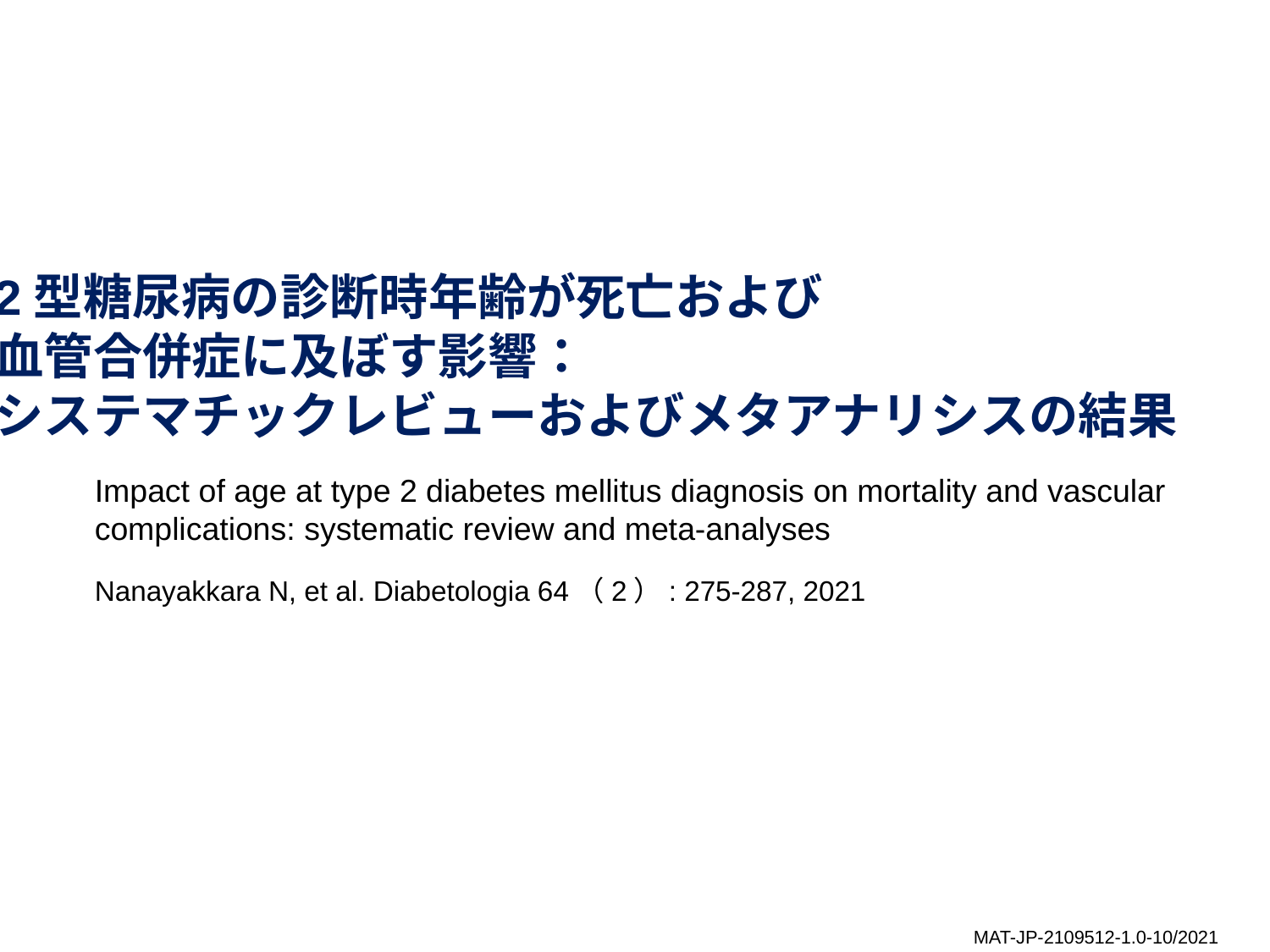

2型糖尿病の診断時年齢が死亡および
血管合併症に及ぼす影響：
システマチックレビューおよびメタアナリシスの結果
Impact of age at type 2 diabetes mellitus diagnosis on mortality and vascular complications: systematic review and meta-analyses
Nanayakkara N, et al. Diabetologia 64（2）: 275-287, 2021
MAT-JP-2109512-1.0-10/2021